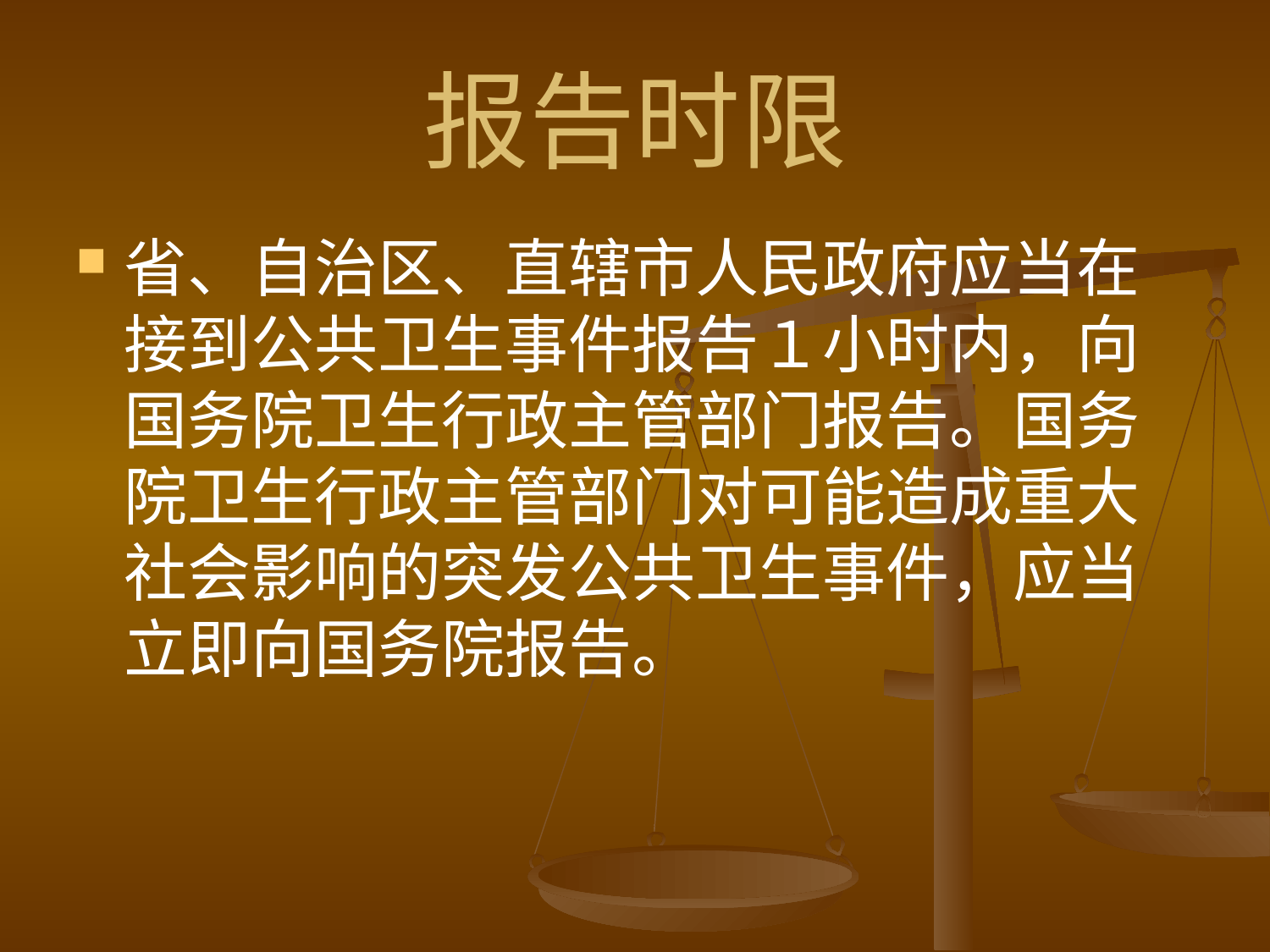

# 报告时限
省、自治区、直辖市人民政府应当在接到公共卫生事件报告１小时内，向国务院卫生行政主管部门报告。国务院卫生行政主管部门对可能造成重大社会影响的突发公共卫生事件，应当立即向国务院报告。